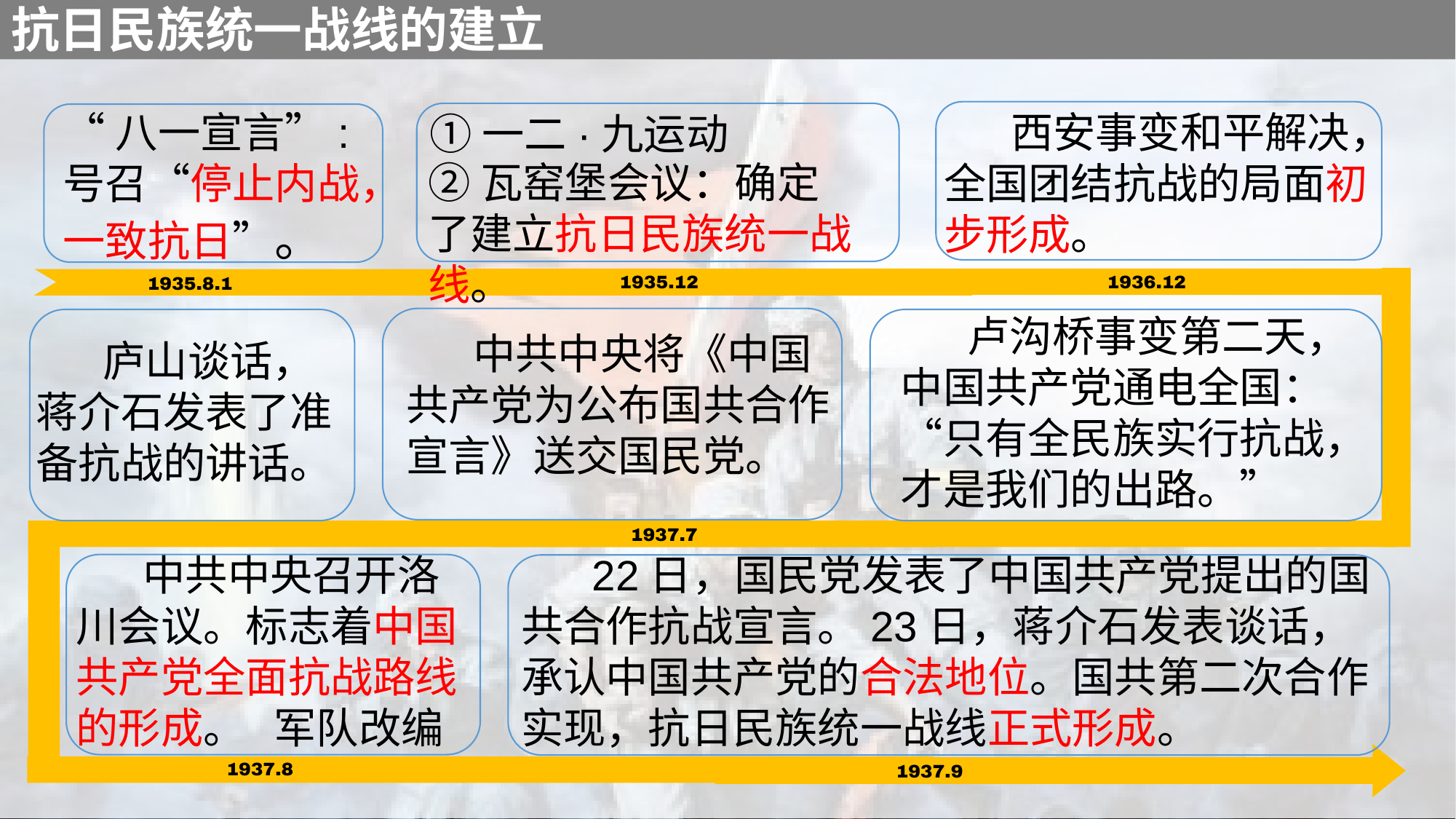

抗日民族统一战线的建立
      西安事变和平解决，全国团结抗战的局面初步形成。
“八一宣言”:号召“停止内战，一致抗日”。
①一二·九运动

②瓦窑堡会议：确定了建立抗日民族统一战线。
1935.12
1936.12
1935.8.1

      卢沟桥事变第二天，中国共产党通电全国：“只有全民族实行抗战，才是我们的出路。”

      中共中央将《中国共产党为公布国共合作宣言》送交国民党。
      庐山谈话，蒋介石发表了准备抗战的讲话。
1937.7

      中共中央召开洛川会议。标志着中国共产党全面抗战路线的形成。   军队改编
      22日，国民党发表了中国共产党提出的国共合作抗战宣言。23日，蒋介石发表谈话，承认中国共产党的合法地位。国共第二次合作实现，抗日民族统一战线正式形成。

1937.8
1937.9